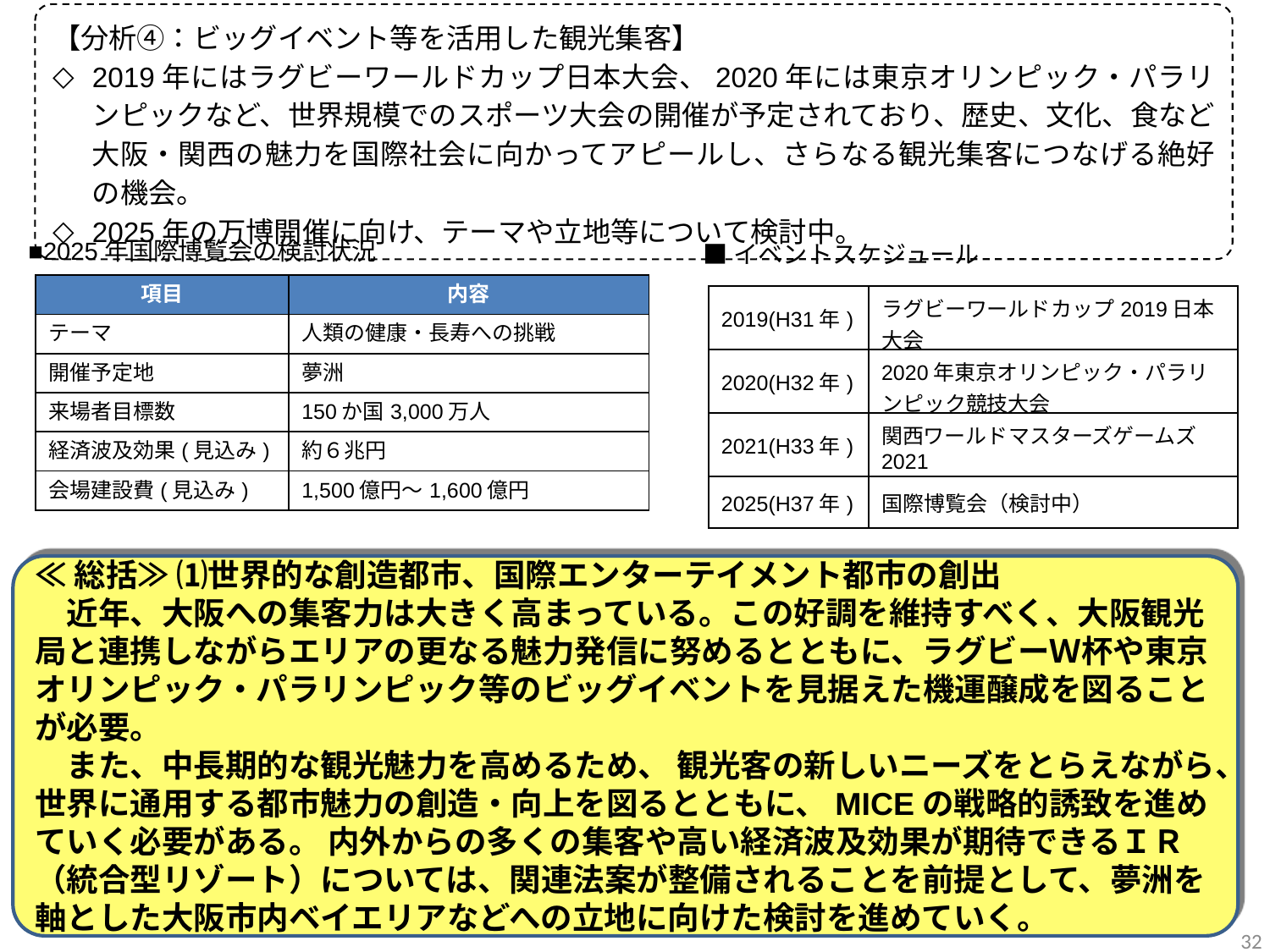

【分析④：ビッグイベント等を活用した観光集客】
2019年にはラグビーワールドカップ日本大会、2020年には東京オリンピック・パラリンピックなど、世界規模でのスポーツ大会の開催が予定されており、歴史、文化、食など大阪・関西の魅力を国際社会に向かってアピールし、さらなる観光集客につなげる絶好の機会。
2025年の万博開催に向け、テーマや立地等について検討中。
■2025年国際博覧会の検討状況
■イベントスケジュール
| 項目 | 内容 |
| --- | --- |
| テーマ | 人類の健康・長寿への挑戦 |
| 開催予定地 | 夢洲 |
| 来場者目標数 | 150か国3,000万人 |
| 経済波及効果(見込み) | 約６兆円 |
| 会場建設費(見込み) | 1,500億円～1,600億円 |
| 2019(H31年) | ラグビーワールドカップ2019日本大会 |
| --- | --- |
| 2020(H32年) | 2020年東京オリンピック・パラリンピック競技大会 |
| 2021(H33年) | 関西ワールドマスターズゲームズ2021 |
| 2025(H37年) | 国際博覧会（検討中） |
≪総括≫ ⑴世界的な創造都市、国際エンターテイメント都市の創出
　近年、大阪への集客力は大きく高まっている。この好調を維持すべく、大阪観光局と連携しながらエリアの更なる魅力発信に努めるとともに、ラグビーＷ杯や東京オリンピック・パラリンピック等のビッグイベントを見据えた機運醸成を図ることが必要。
　また、中長期的な観光魅力を高めるため、 観光客の新しいニーズをとらえながら、世界に通用する都市魅力の創造・向上を図るとともに、MICEの戦略的誘致を進めていく必要がある。 内外からの多くの集客や高い経済波及効果が期待できるＩＲ（統合型リゾート）については、関連法案が整備されることを前提として、夢洲を軸とした大阪市内ベイエリアなどへの立地に向けた検討を進めていく。
32